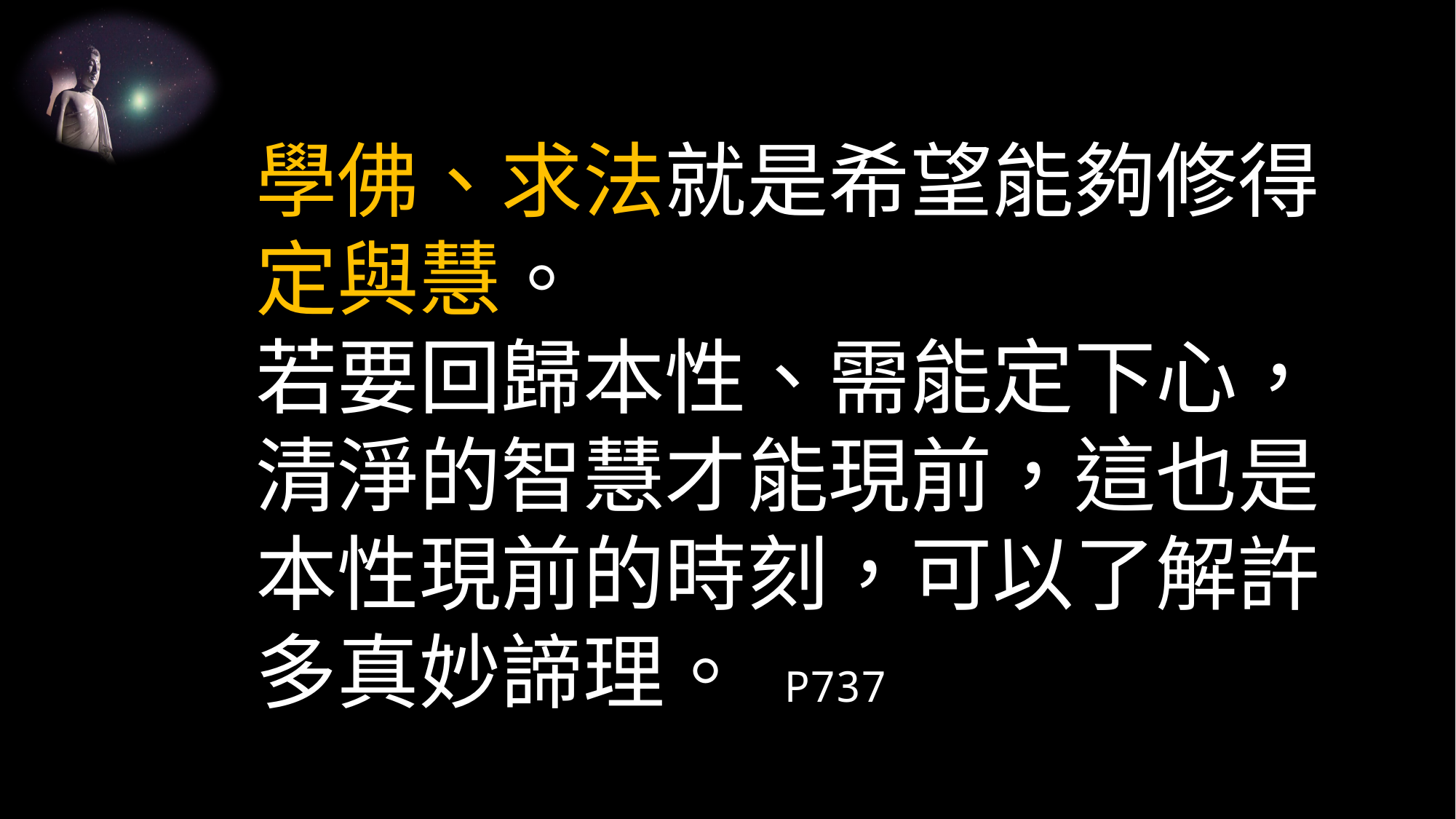

學佛、求法就是希望能夠修得定與慧。
若要回歸本性、需能定下心，清淨的智慧才能現前，這也是本性現前的時刻，可以了解許多真妙諦理。 P737